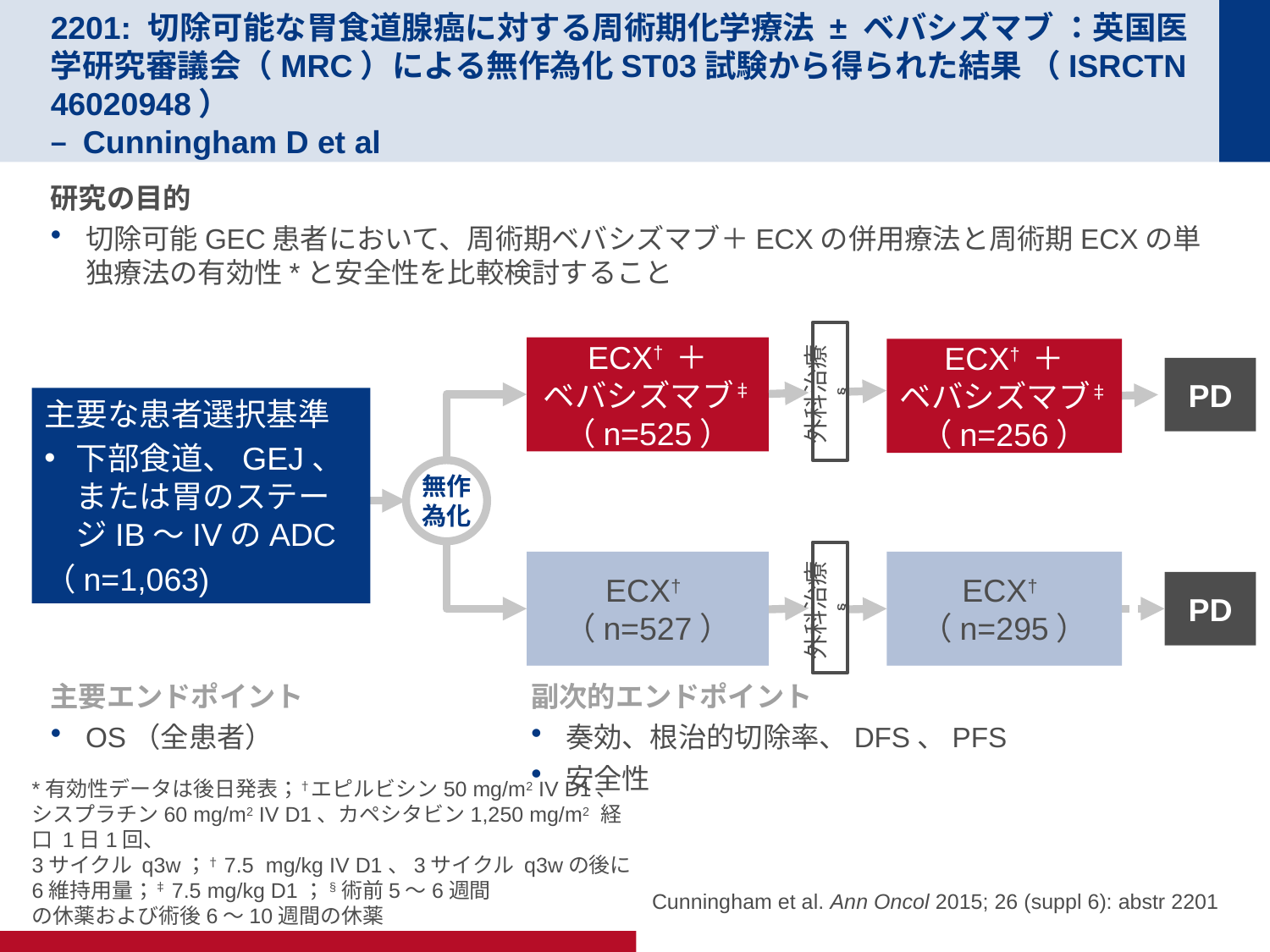

# 2201: 切除可能な胃食道腺癌に対する周術期化学療法 ± ベバシズマブ ：英国医学研究審議会（MRC）による無作為化ST03試験から得られた結果 （ISRCTN 46020948） – Cunningham D et al
研究の目的
切除可能GEC患者において、周術期ベバシズマブ＋ECXの併用療法と周術期ECXの単独療法の有効性*と安全性を比較検討すること
外科治療§
ECX† ＋
ベバシズマブ‡
（n=525）
ECX† ＋
ベバシズマブ‡
（n=256）
PD
主要な患者選択基準
下部食道、GEJ、または胃のステージIB～IVのADC
（n=1,063)
無作
為化
外科治療§
ECX†
（n=527）
ECX†
（n=295）
PD
主要エンドポイント
OS（全患者）
副次的エンドポイント
奏効、根治的切除率、DFS、PFS
安全性

*有効性データは後日発表；†エピルビシン50 mg/m2 IV D1、シスプラチン60 mg/m2 IV D1、カペシタビン1,250 mg/m2 経口 1日1回、
3サイクル q3w；†7.5  mg/kg IV D1、3サイクル q3wの後に
6維持用量；‡7.5 mg/kg D1；§術前5～6週間
の休薬および術後6～10週間の休薬
Cunningham et al. Ann Oncol 2015; 26 (suppl 6): abstr 2201